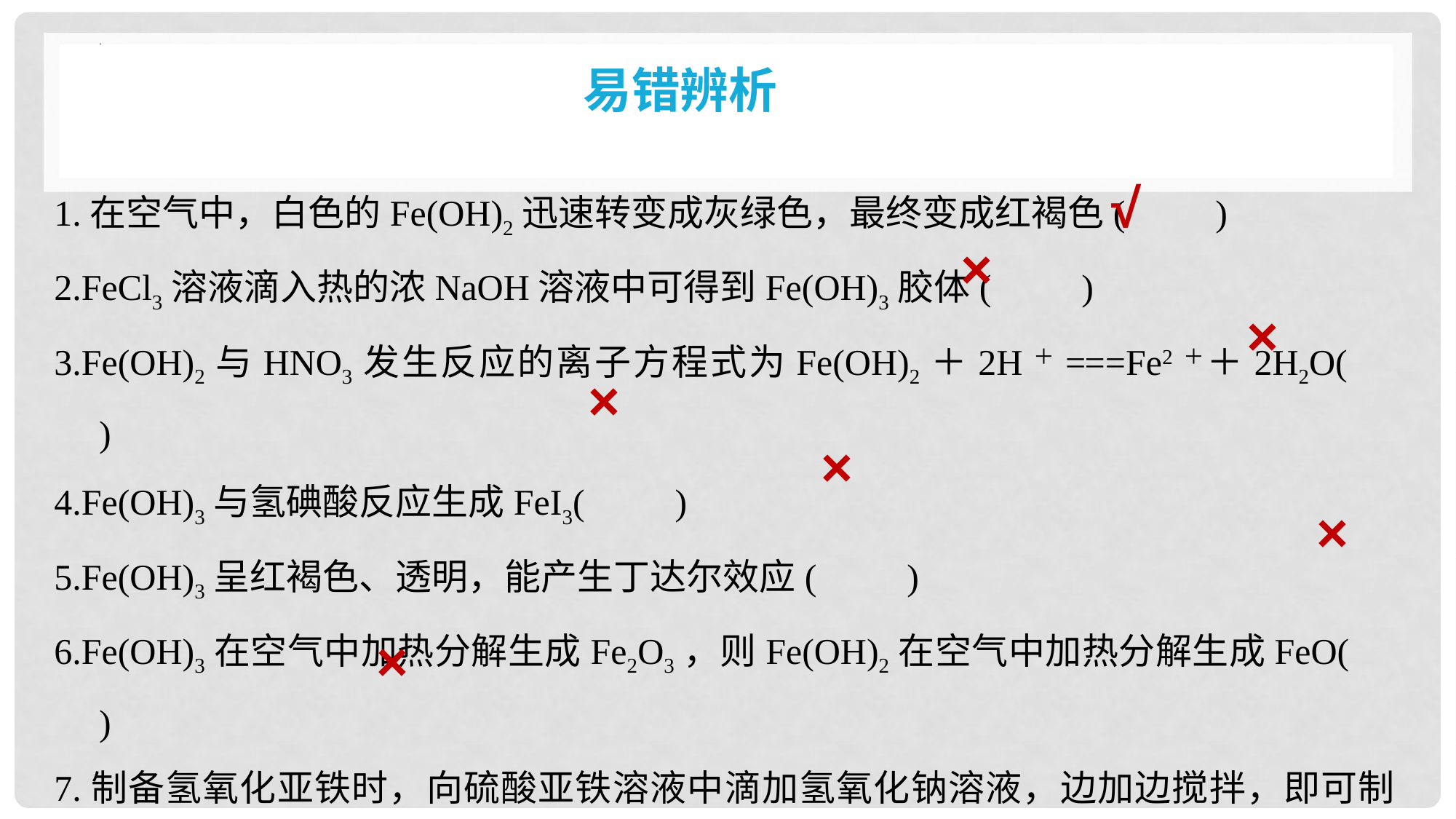

易错辨析
1.在空气中，白色的Fe(OH)2迅速转变成灰绿色，最终变成红褐色(　　)
2.FeCl3溶液滴入热的浓NaOH溶液中可得到Fe(OH)3胶体(　　)
3.Fe(OH)2与HNO3发生反应的离子方程式为Fe(OH)2＋2H＋===Fe2＋＋2H2O(　　)
4.Fe(OH)3与氢碘酸反应生成FeI3(　　)
5.Fe(OH)3呈红褐色、透明，能产生丁达尔效应(　　)
6.Fe(OH)3在空气中加热分解生成Fe2O3，则Fe(OH)2在空气中加热分解生成FeO(　　)
7.制备氢氧化亚铁时，向硫酸亚铁溶液中滴加氢氧化钠溶液，边加边搅拌，即可制得白色的氢氧化亚铁(　　)
√
×
×
×
×
×
×